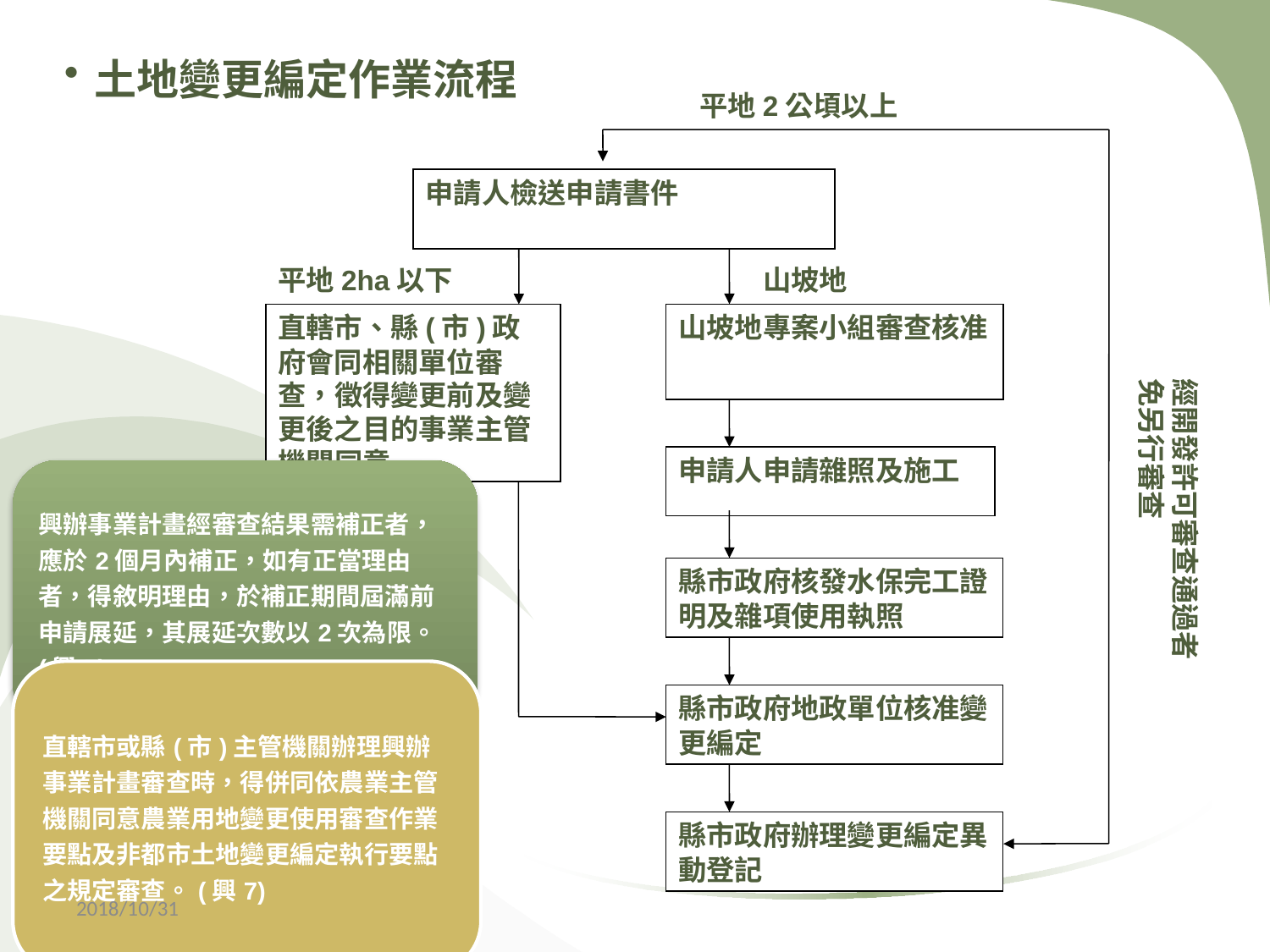

土地變更編定作業流程

平地2公頃以上

申請人檢送申請書件

平地2ha以下
山坡地
直轄市、縣(市)政府會同相關單位審查，徵得變更前及變更後之目的事業主管機關同意
山坡地專案小組審查核准
經開發許可審查通過者免另行審查

申請人申請雜照及施工
興辦事業計畫經審查結果需補正者，應於2個月內補正，如有正當理由者，得敘明理由，於補正期間屆滿前申請展延，其展延次數以2次為限。(興7)

縣市政府核發水保完工證明及雜項使用執照

直轄市或縣(市)主管機關辦理興辦事業計畫審查時，得併同依農業主管機關同意農業用地變更使用審查作業要點及非都市土地變更編定執行要點之規定審查。(興7)
縣市政府地政單位核准變更編定

縣市政府辦理變更編定異動登記

2018/10/31